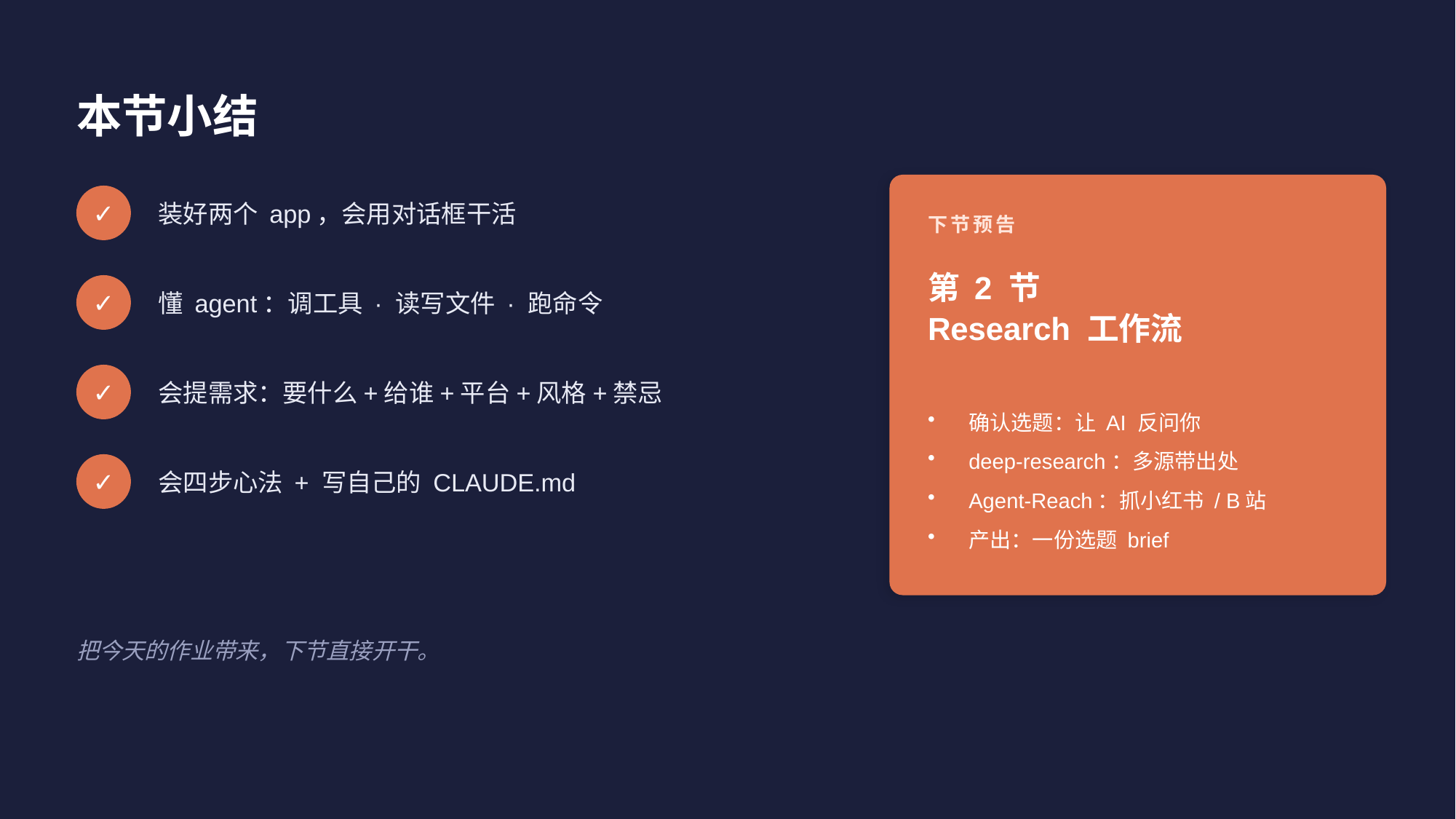

本节小结

✓
装好两个 app，会用对话框干活
下节预告
第 2 节
Research 工作流

✓
懂 agent：调工具 · 读写文件 · 跑命令

✓
会提需求：要什么+给谁+平台+风格+禁忌
确认选题：让 AI 反问你
deep-research：多源带出处
Agent-Reach：抓小红书 / B站
产出：一份选题 brief

✓
会四步心法 + 写自己的 CLAUDE.md
把今天的作业带来，下节直接开干。